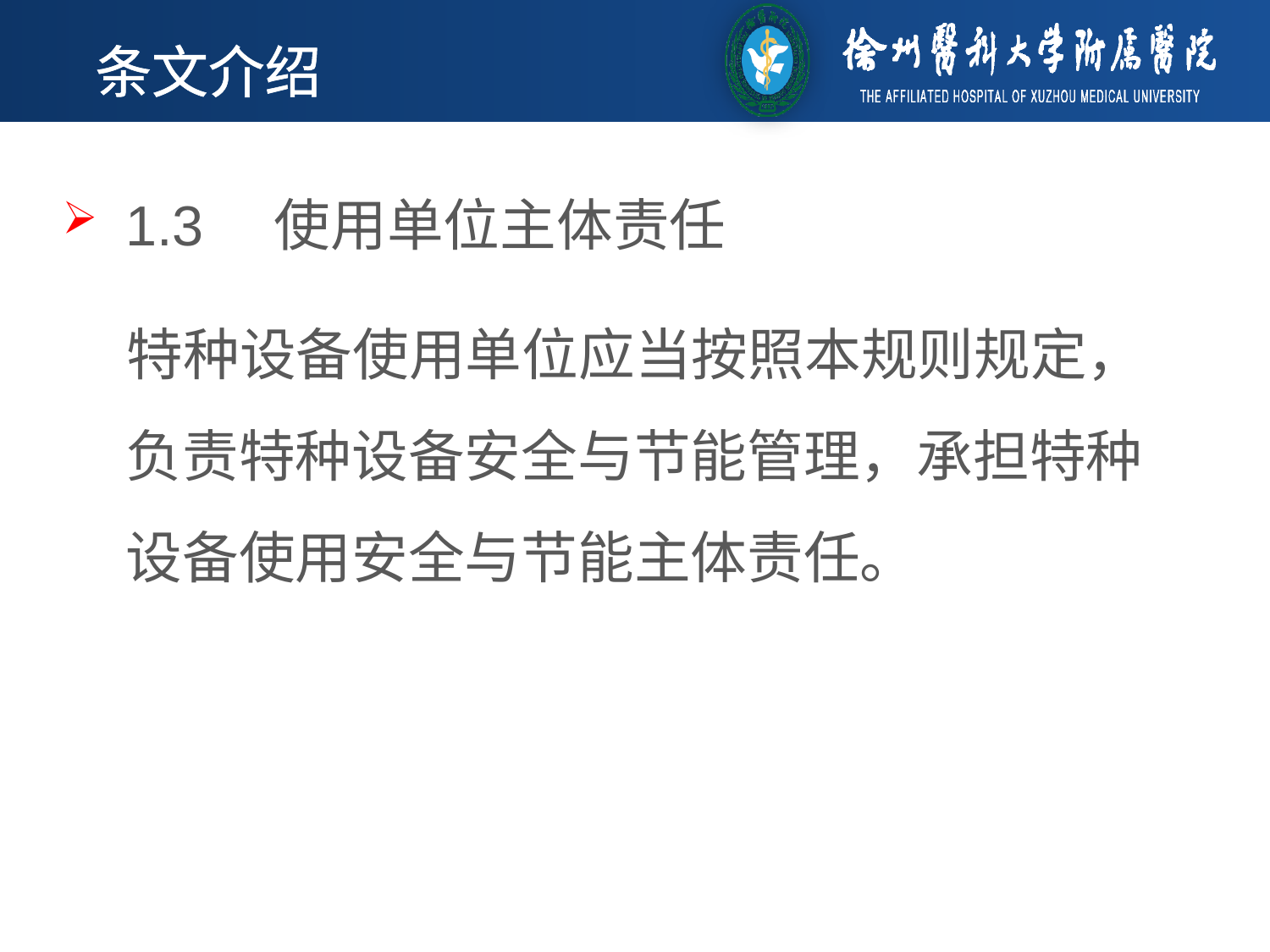

条文介绍

1.3　使用单位主体责任
    特种设备使用单位应当按照本规则规定，负责特种设备安全与节能管理，承担特种设备使用安全与节能主体责任。